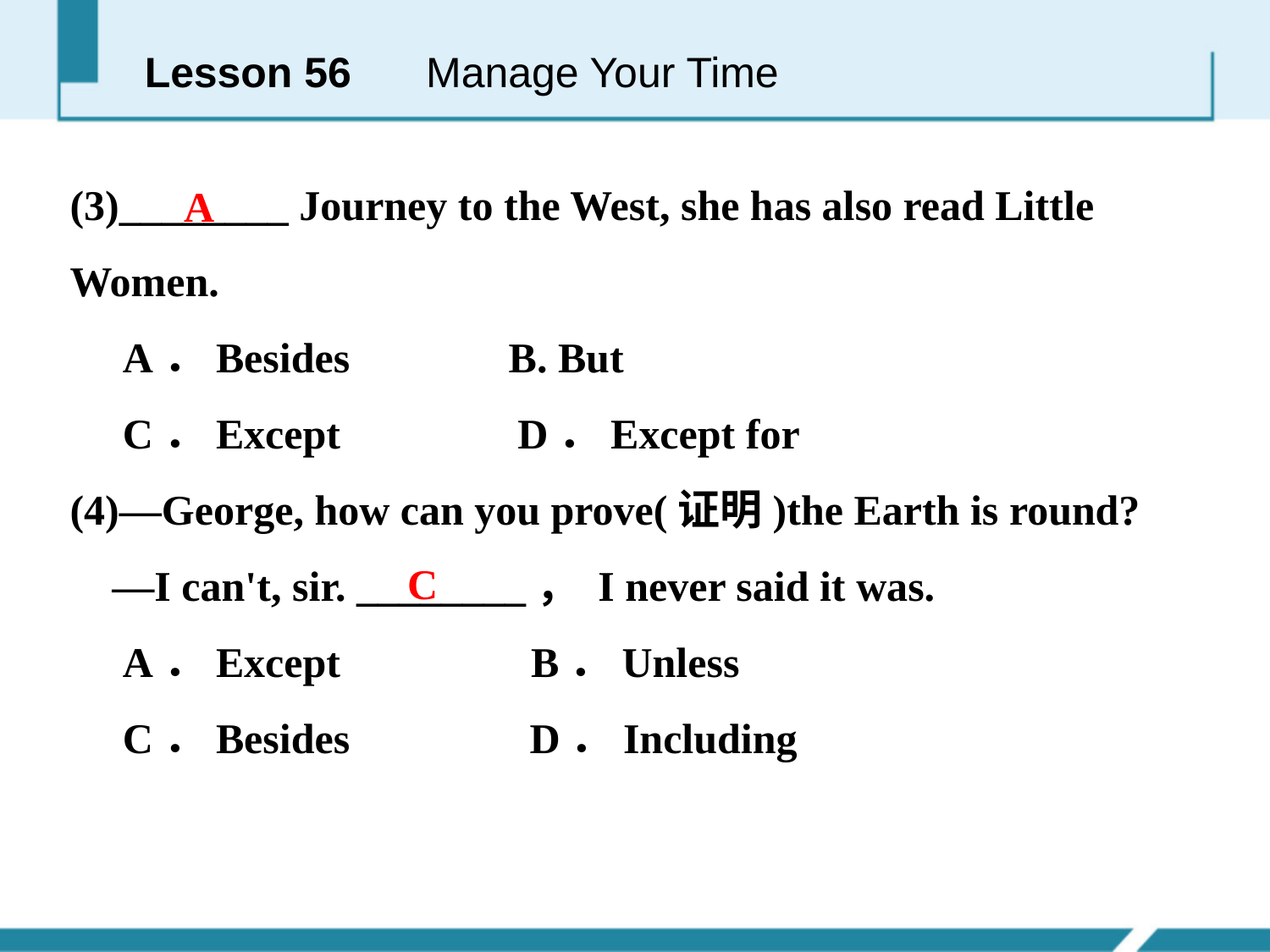

Lesson 56 　Manage Your Time
(3)________ Journey to the West, she has also read Little Women.
     A．Besides               B. But
     C．Except　            D．Except for
(4)—George, how can you prove(证明)the Earth is round?
    —I can't, sir. ________， I never said it was.
     A．Except                  B．Unless
     C．Besides                 D．Including
A

C